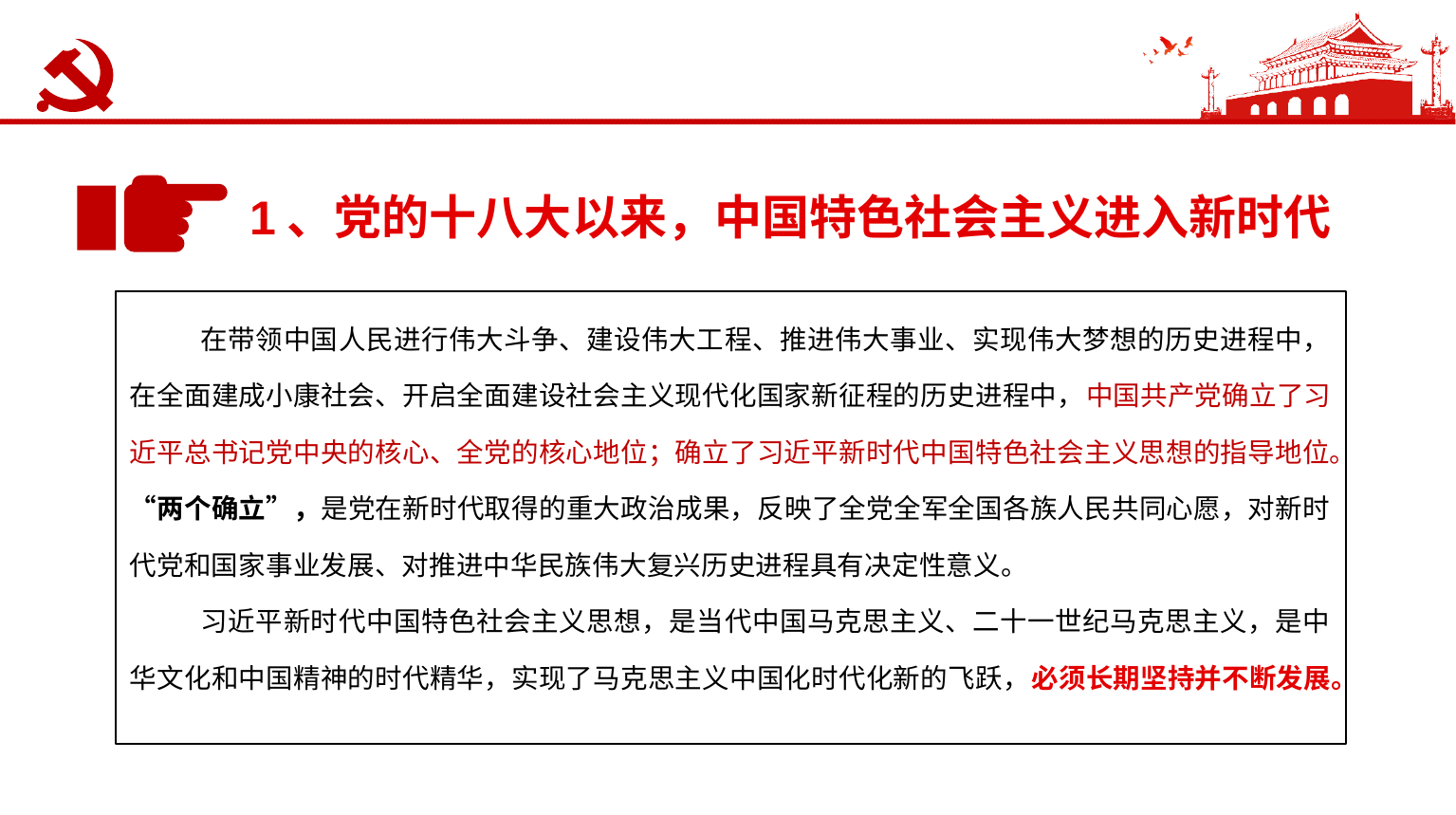

新提法
1、党的十八大以来，中国特色社会主义进入新时代

在带领中国人民进行伟大斗争、建设伟大工程、推进伟大事业、实现伟大梦想的历史进程中，在全面建成小康社会、开启全面建设社会主义现代化国家新征程的历史进程中，中国共产党确立了习近平总书记党中央的核心、全党的核心地位；确立了习近平新时代中国特色社会主义思想的指导地位。“两个确立”，是党在新时代取得的重大政治成果，反映了全党全军全国各族人民共同心愿，对新时代党和国家事业发展、对推进中华民族伟大复兴历史进程具有决定性意义。
习近平新时代中国特色社会主义思想，是当代中国马克思主义、二十一世纪马克思主义，是中华文化和中国精神的时代精华，实现了马克思主义中国化时代化新的飞跃，必须长期坚持并不断发展。